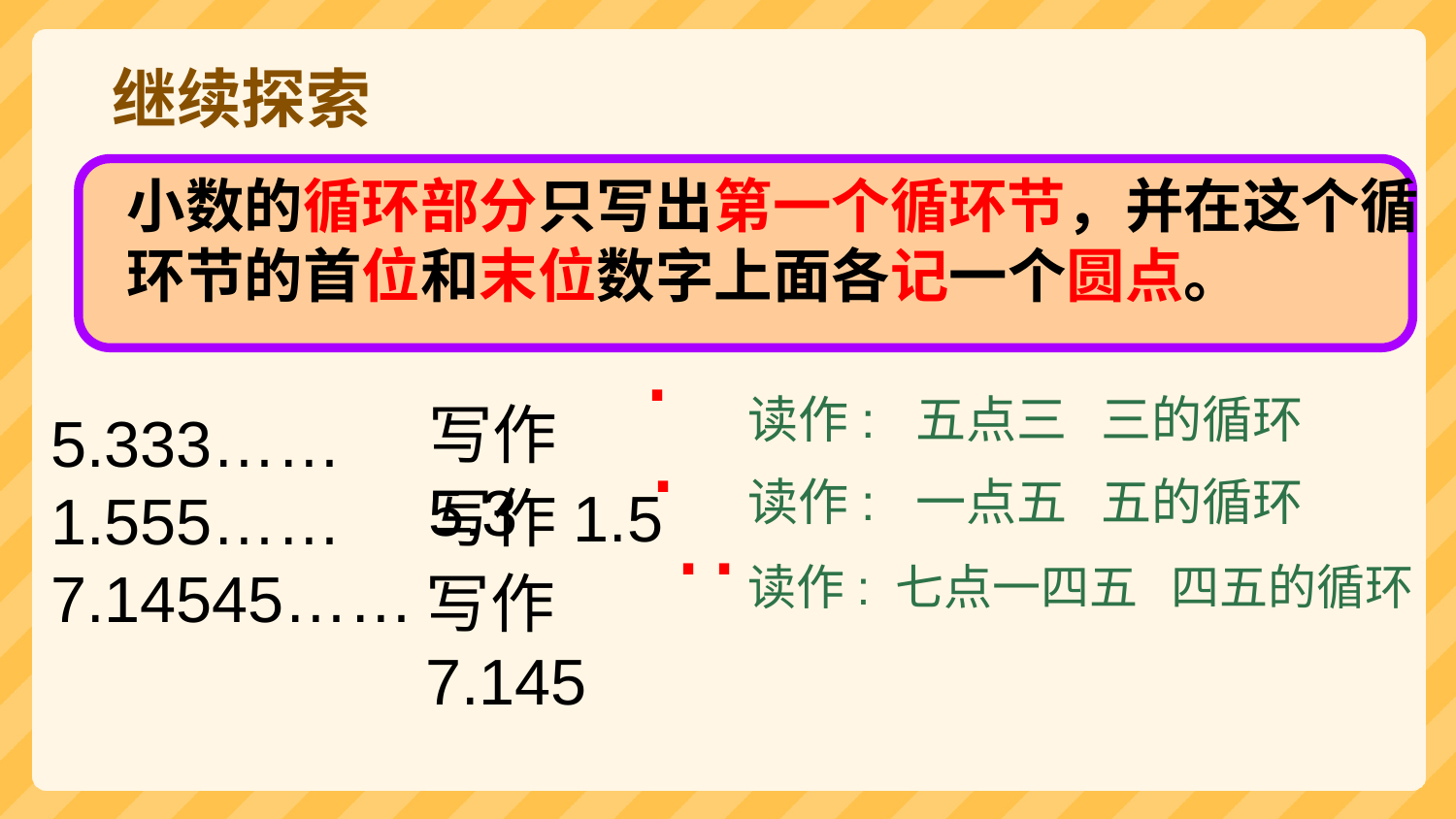

继续探索

小数的循环部分只写出第一个循环节，并在这个循环节的首位和末位数字上面各记一个圆点。

.
写作5.3
读作:  五点三   三的循环
.
写作1.5
5.333……
1.555……
7.14545……
读作:  一点五   五的循环
.
.
写作7.145
读作: 七点一四五   四五的循环